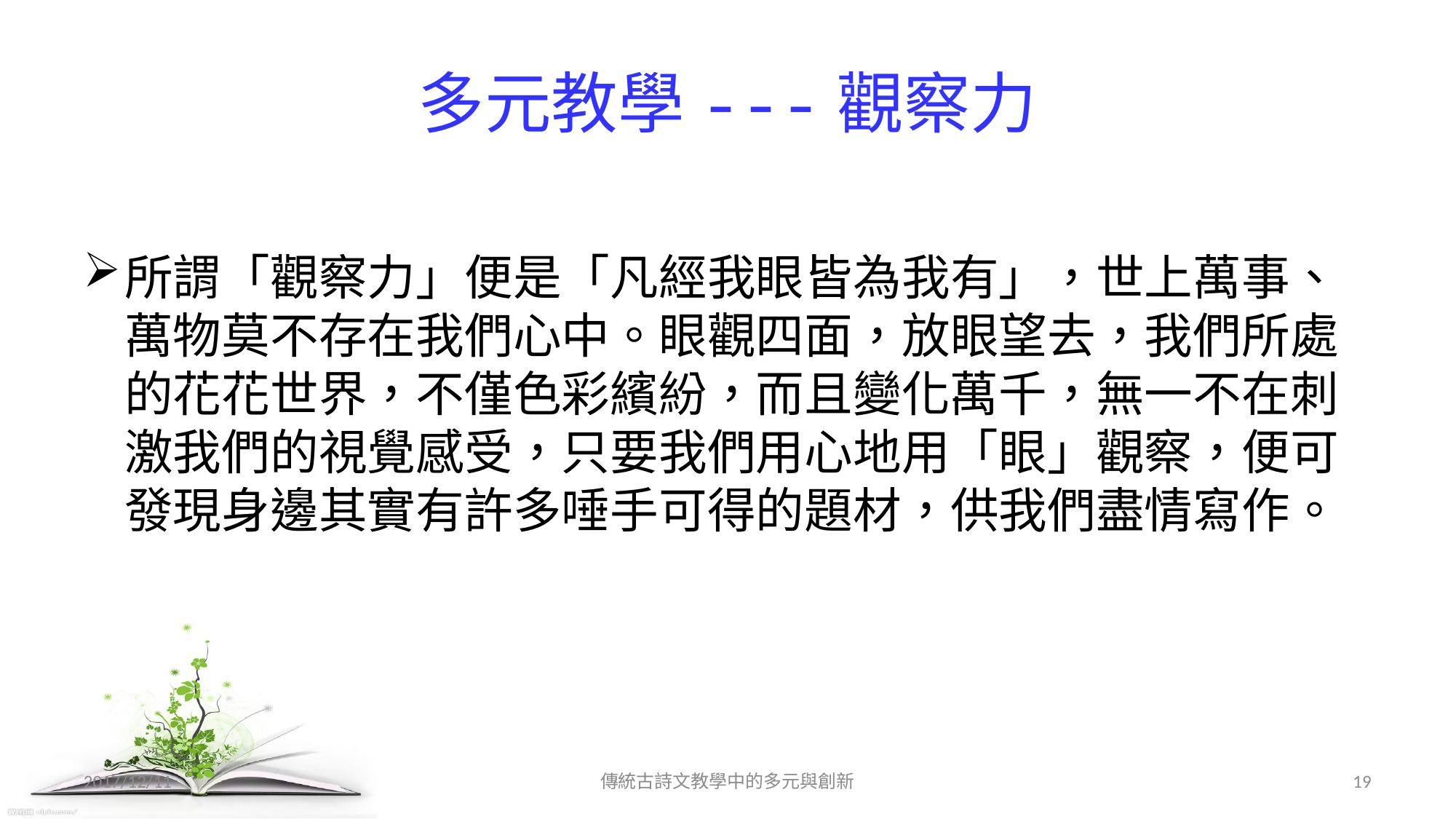

# 多元教學---觀察力
所謂「觀察力」便是「凡經我眼皆為我有」，世上萬事、萬物莫不存在我們心中。眼觀四面，放眼望去，我們所處的花花世界，不僅色彩繽紛，而且變化萬千，無一不在刺激我們的視覺感受，只要我們用心地用「眼」觀察，便可發現身邊其實有許多唾手可得的題材，供我們盡情寫作。
2017/12/11
傳統古詩文教學中的多元與創新
19